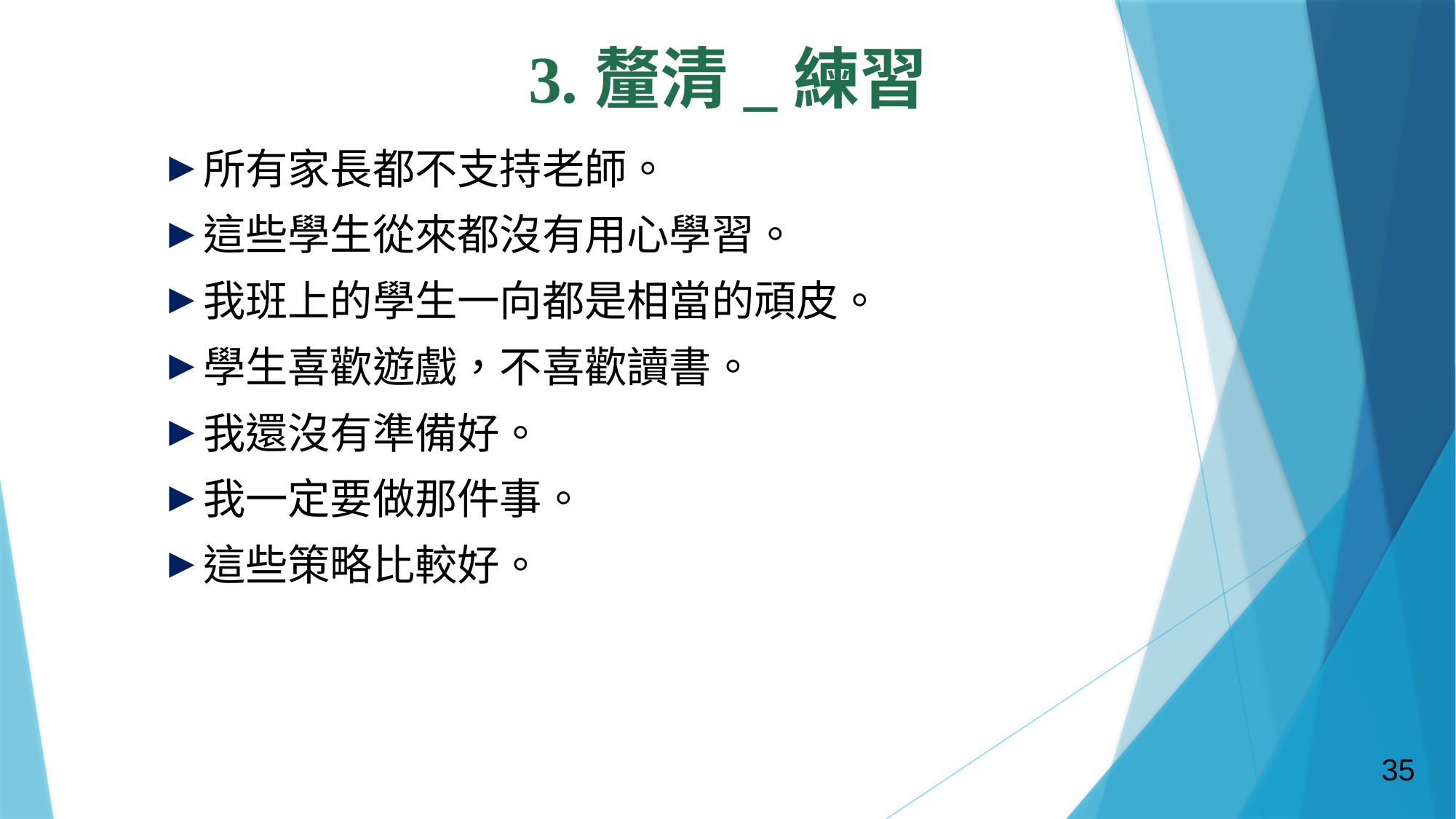

3.釐清_練習
所有家長都不支持老師。
這些學生從來都沒有用心學習。
我班上的學生一向都是相當的頑皮。
學生喜歡遊戲，不喜歡讀書。
我還沒有準備好。
我一定要做那件事。
這些策略比較好。

35